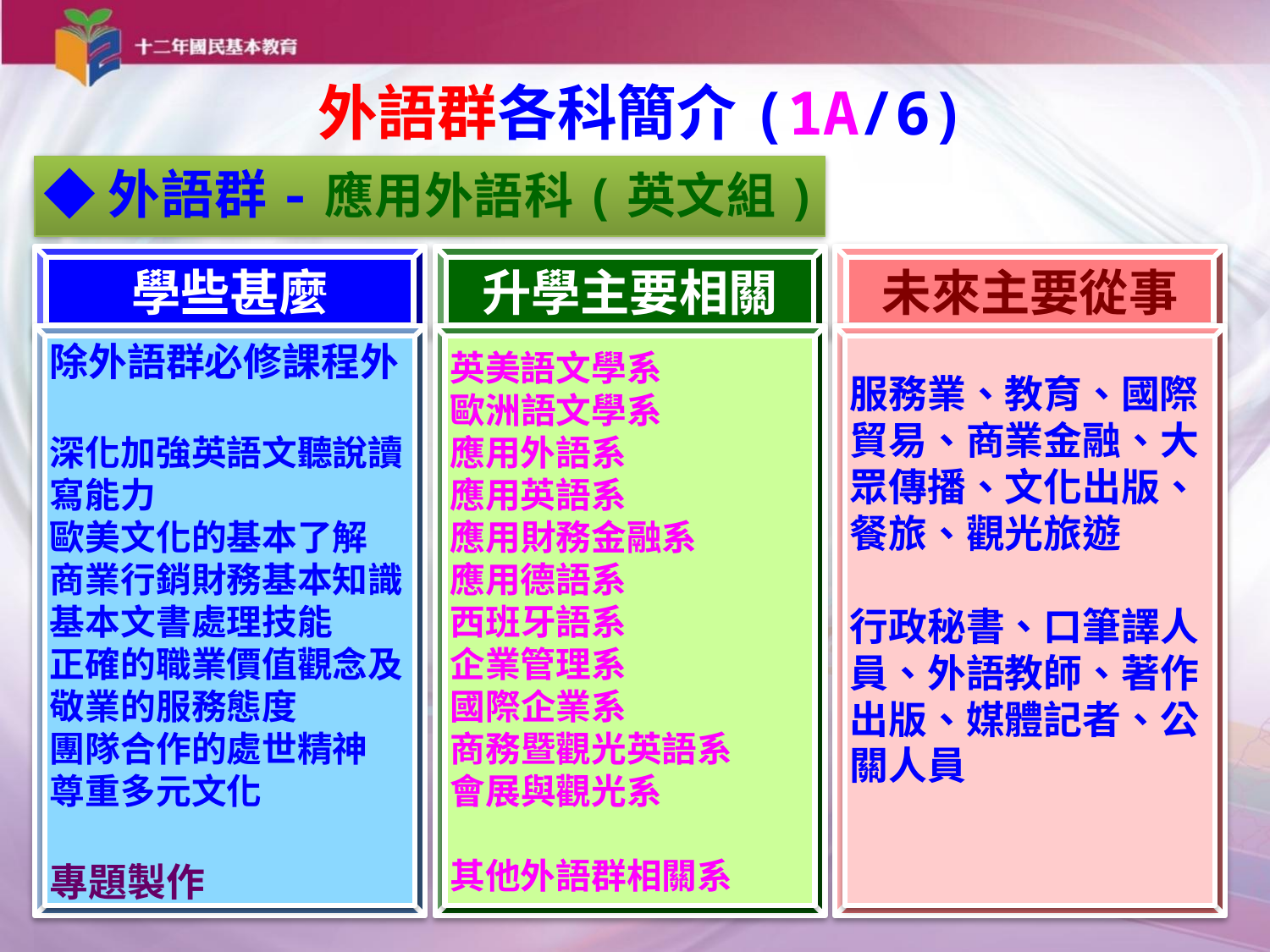

# 外語群各科簡介(1A/6)
◆外語群-應用外語科(英文組)
學些甚麼
升學主要相關
未來主要從事

除外語群必修課程外

深化加強英語文聽說讀寫能力
歐美文化的基本了解
商業行銷財務基本知識
基本文書處理技能
正確的職業價值觀念及敬業的服務態度
團隊合作的處世精神
尊重多元文化

專題製作
英美語文學系
歐洲語文學系
應用外語系
應用英語系
應用財務金融系
應用德語系
西班牙語系
企業管理系
國際企業系
商務暨觀光英語系
會展與觀光系

其他外語群相關系
服務業、教育、國際貿易、商業金融、大眾傳播、文化出版、餐旅、觀光旅遊

行政秘書、口筆譯人員、外語教師、著作出版、媒體記者、公關人員